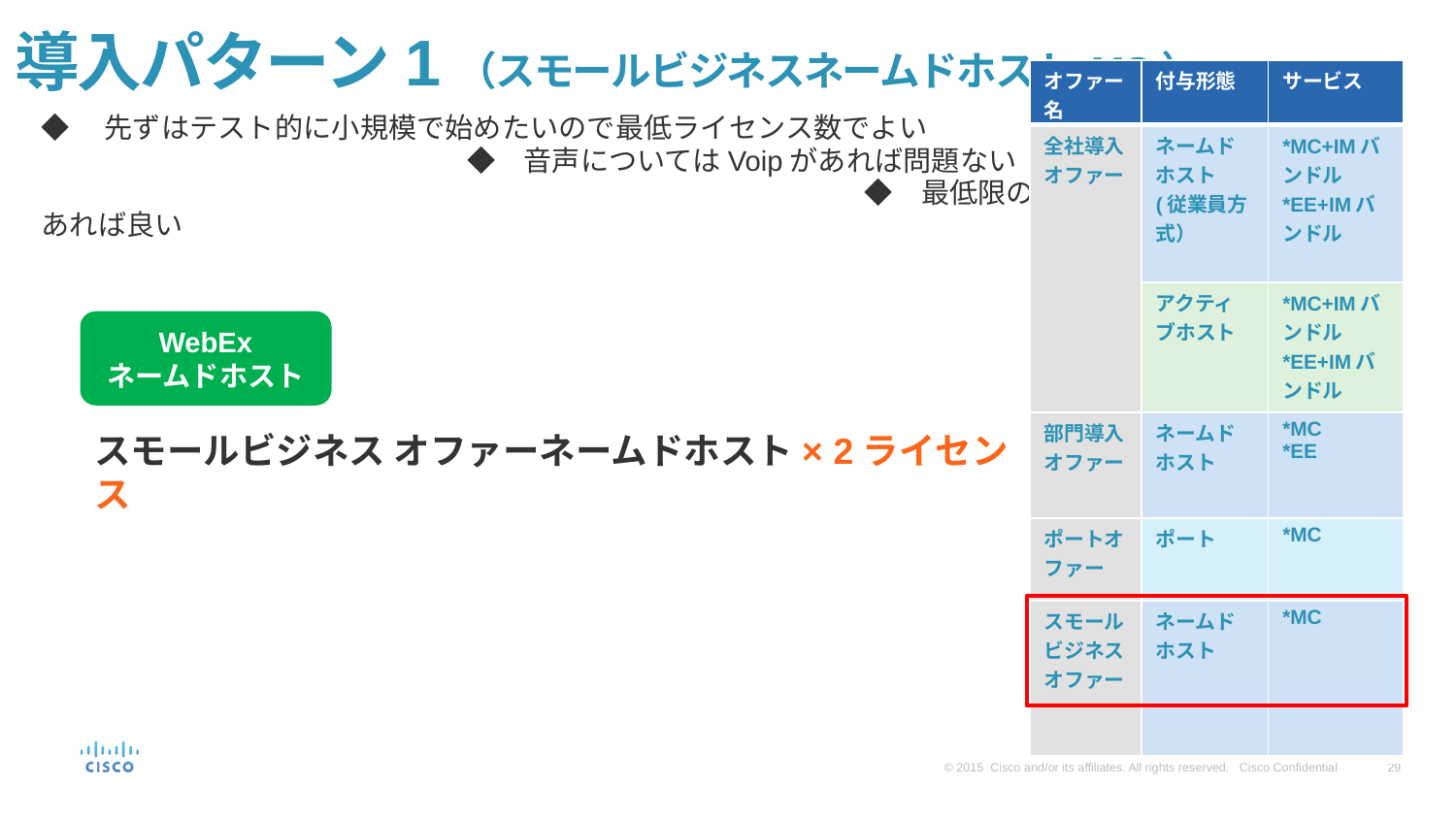

導入パターン1（スモールビジネスネームドホスト MC）
| オファー名 | 付与形態 | サービス |
| --- | --- | --- |
| 全社導入 オファー | ネームド ホスト (従業員方式） | \*MC+IMバンドル \*EE+IMバンドル |
|  | アクティブホスト | \*MC+IMバンドル \*EE+IMバンドル |
| 部門導入 オファー | ネームド ホスト | \*MC \*EE |
| ポートオファー | ポート | \*MC |
| スモール ビジネス オファー | ネームド ホスト | \*MC |
◆　先ずはテスト的に小規模で始めたいので最低ライセンス数でよい　　　　　　　　　　　　　　　　　　　　　◆　音声についてはVoipがあれば問題ない　　　　　　　　　　　　　　　　　　　　　　　　　　　　　　　　◆　最低限の機能があれば良い

WebEx
ネームドホスト
スモールビジネス オファーネームドホスト× 2ライセンス
 Eさん